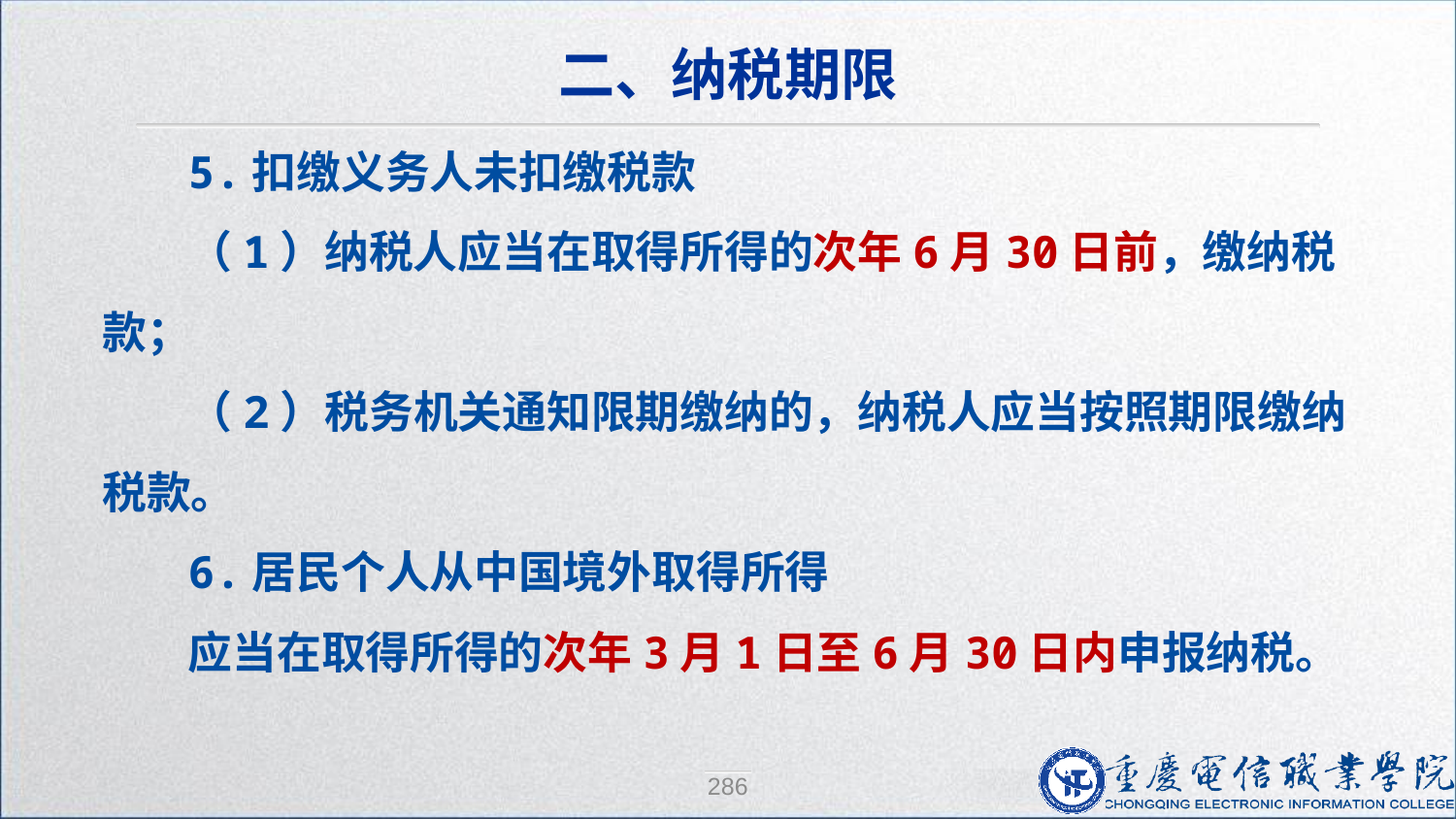

二、纳税期限
5.扣缴义务人未扣缴税款
（1）纳税人应当在取得所得的次年6月30日前，缴纳税款；
（2）税务机关通知限期缴纳的，纳税人应当按照期限缴纳税款。
6.居民个人从中国境外取得所得
应当在取得所得的次年3月1日至6月30日内申报纳税。
286